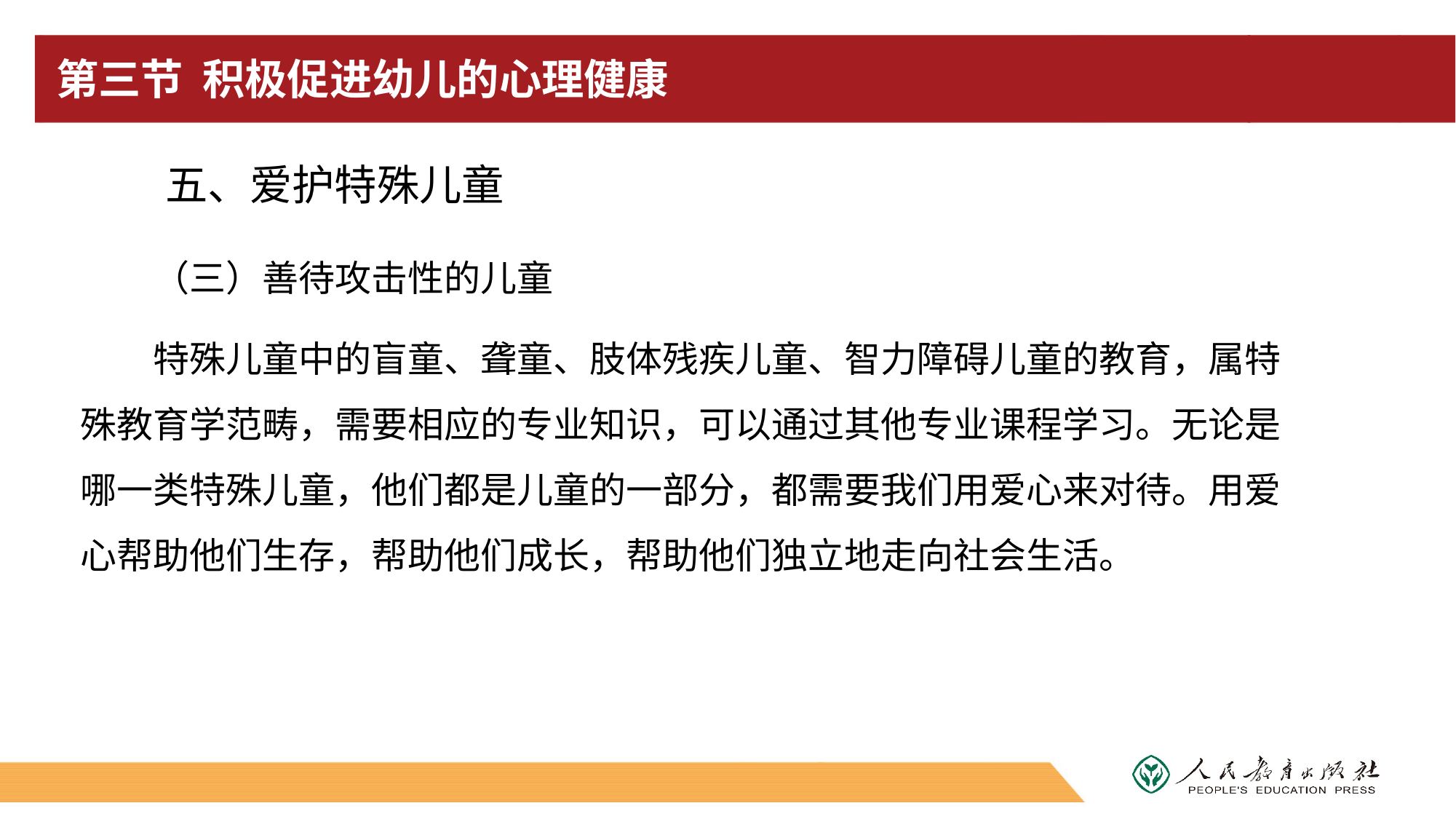

# 第三节  积极促进幼儿的心理健康
五、爱护特殊儿童
（三）善待攻击性的儿童
特殊儿童中的盲童、聋童、肢体残疾儿童、智力障碍儿童的教育，属特殊教育学范畴，需要相应的专业知识，可以通过其他专业课程学习。无论是哪一类特殊儿童，他们都是儿童的一部分，都需要我们用爱心来对待。用爱心帮助他们生存，帮助他们成长，帮助他们独立地走向社会生活。